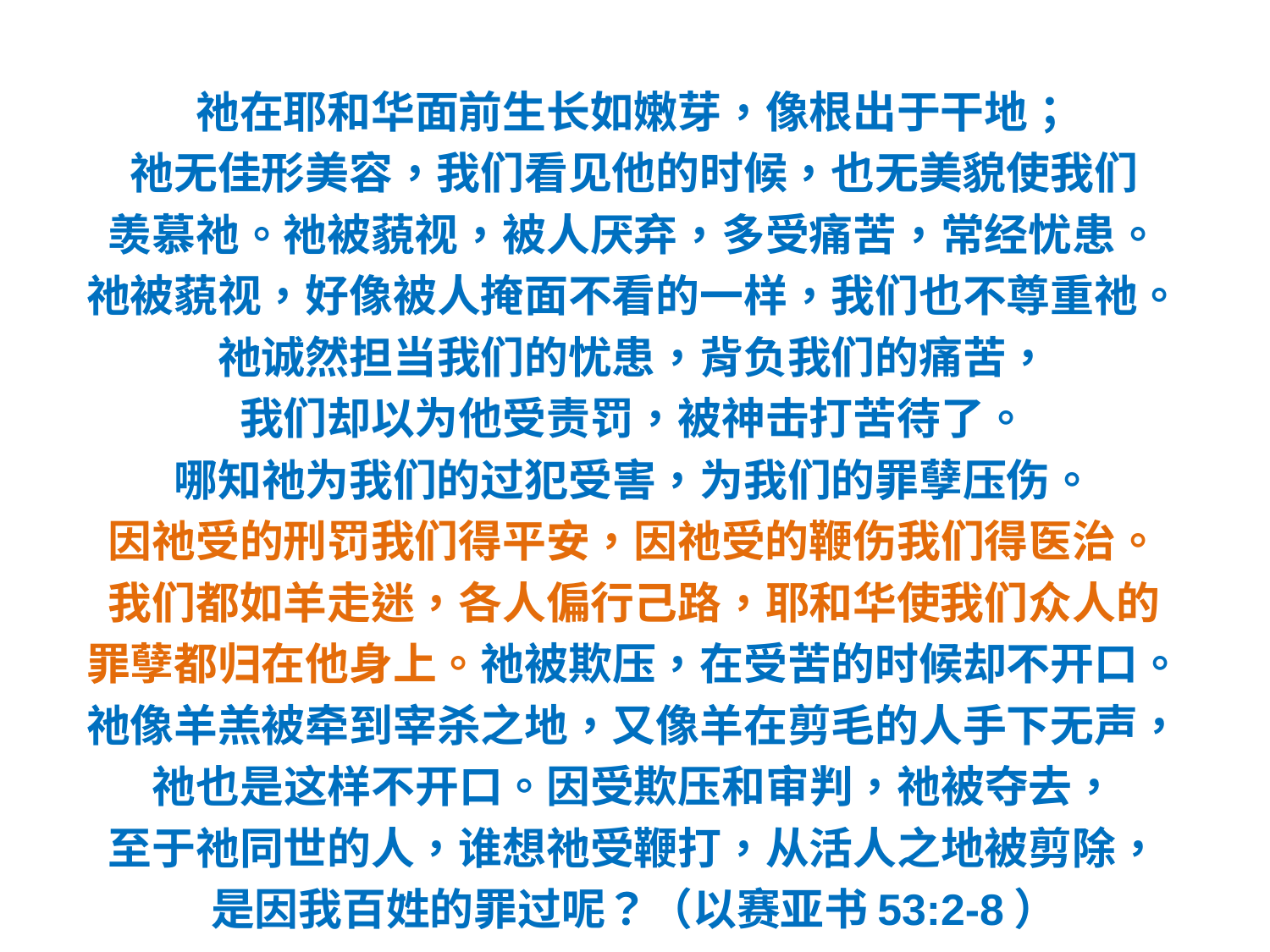

#
祂在耶和华面前生长如嫩芽，像根出于干地；
祂无佳形美容，我们看见他的时候，也无美貌使我们
羡慕祂。祂被藐视，被人厌弃，多受痛苦，常经忧患。
祂被藐视，好像被人掩面不看的一样，我们也不尊重祂。
祂诚然担当我们的忧患，背负我们的痛苦，
我们却以为他受责罚，被神击打苦待了。
哪知祂为我们的过犯受害，为我们的罪孽压伤。
因祂受的刑罚我们得平安，因祂受的鞭伤我们得医治。
我们都如羊走迷，各人偏行己路，耶和华使我们众人的
罪孽都归在他身上。祂被欺压，在受苦的时候却不开口。
祂像羊羔被牵到宰杀之地，又像羊在剪毛的人手下无声，
祂也是这样不开口。因受欺压和审判，祂被夺去，
至于祂同世的人，谁想祂受鞭打，从活人之地被剪除，
是因我百姓的罪过呢？（以赛亚书53:2-8）